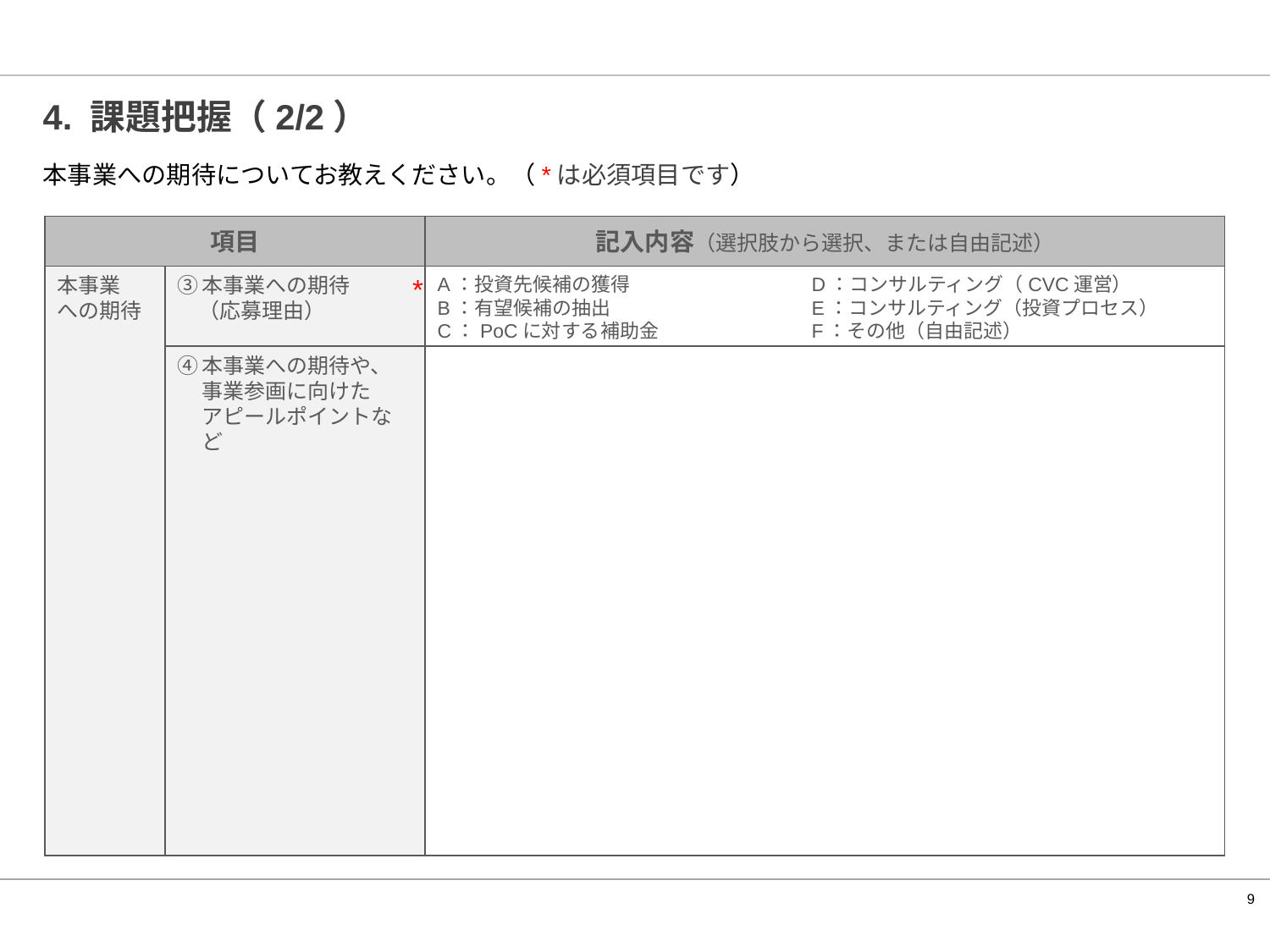

# 4. 課題把握（2/2）
本事業への期待についてお教えください。（*は必須項目です）
項目
記入内容（選択肢から選択、または自由記述）
本事業
への期待
③	本事業への期待
　（応募理由）
*

A：投資先候補の獲得
B：有望候補の抽出
C：PoCに対する補助金
　D：コンサルティング（CVC運営）
　E：コンサルティング（投資プロセス）
　F：その他（自由記述）
④	本事業への期待や、
	事業参画に向けた
	アピールポイントなど